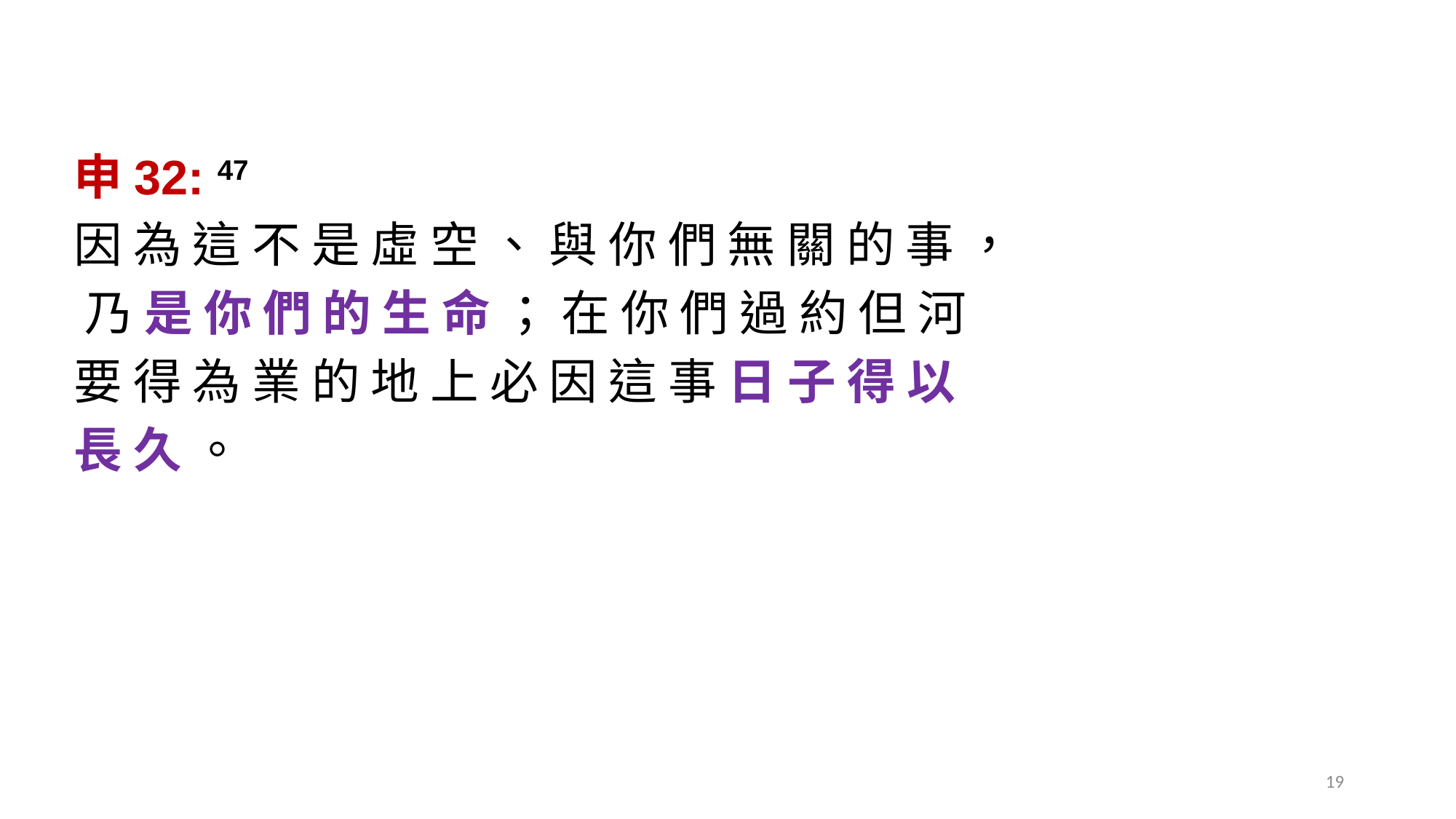

申32: 47
因 為 這 不 是 虛 空 、 與 你 們 無 關 的 事 ， 乃 是 你 們 的 生 命 ； 在 你 們 過 約 但 河 要 得 為 業 的 地 上 必 因 這 事 日 子 得 以 長 久 。
19